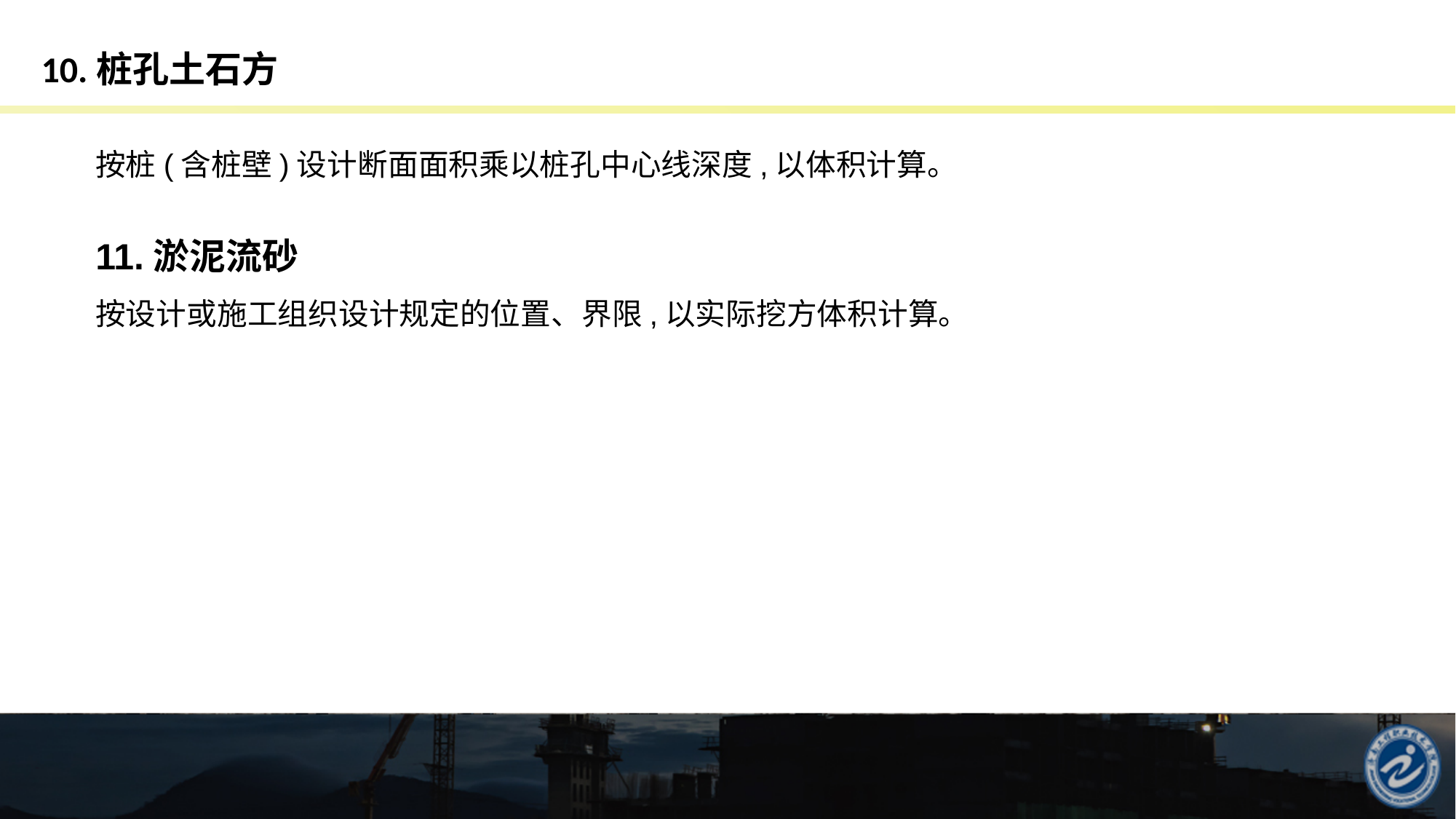

# 10.桩孔土石方
按桩(含桩壁)设计断面面积乘以桩孔中心线深度,以体积计算。
11.淤泥流砂
按设计或施工组织设计规定的位置、界限,以实际挖方体积计算。